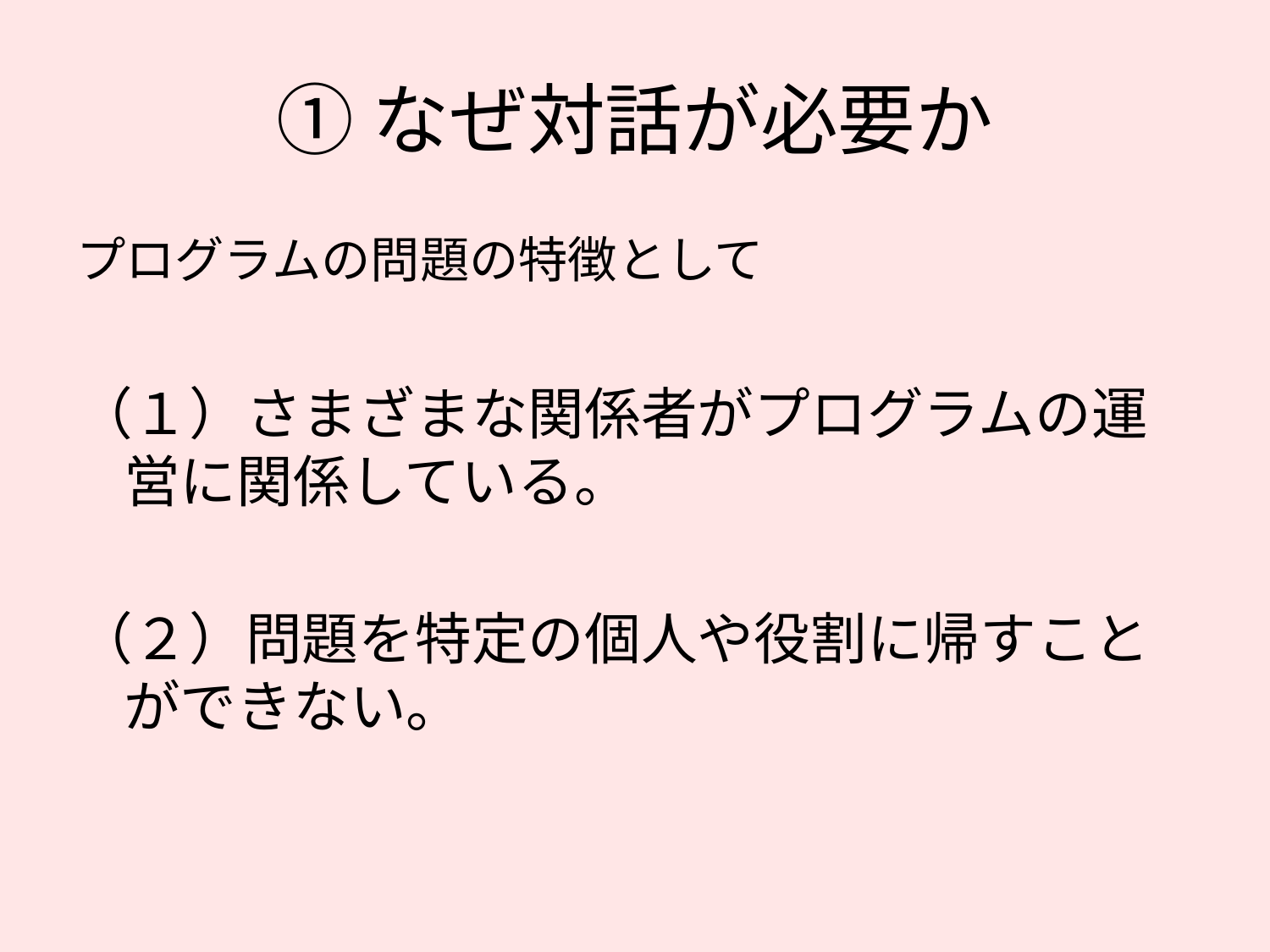

# ①なぜ対話が必要か
プログラムの問題の特徴として

（１）さまざまな関係者がプログラムの運営に関係している。

（２）問題を特定の個人や役割に帰すことができない。